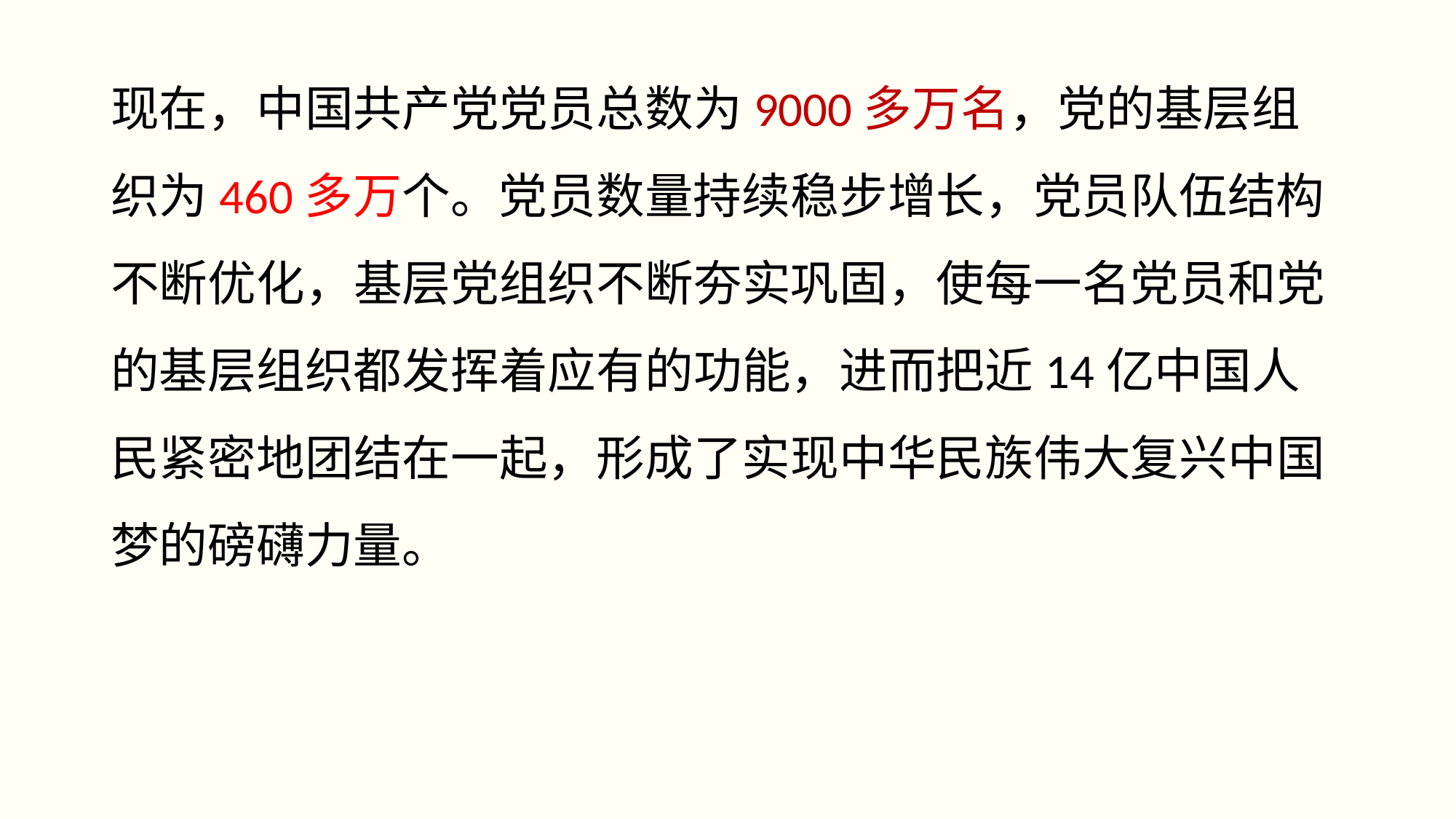

# 现在，中国共产党党员总数为9000多万名，党的基层组织为460多万个。党员数量持续稳步增长，党员队伍结构不断优化，基层党组织不断夯实巩固，使每一名党员和党的基层组织都发挥着应有的功能，进而把近14亿中国人民紧密地团结在一起，形成了实现中华民族伟大复兴中国梦的磅礴力量。